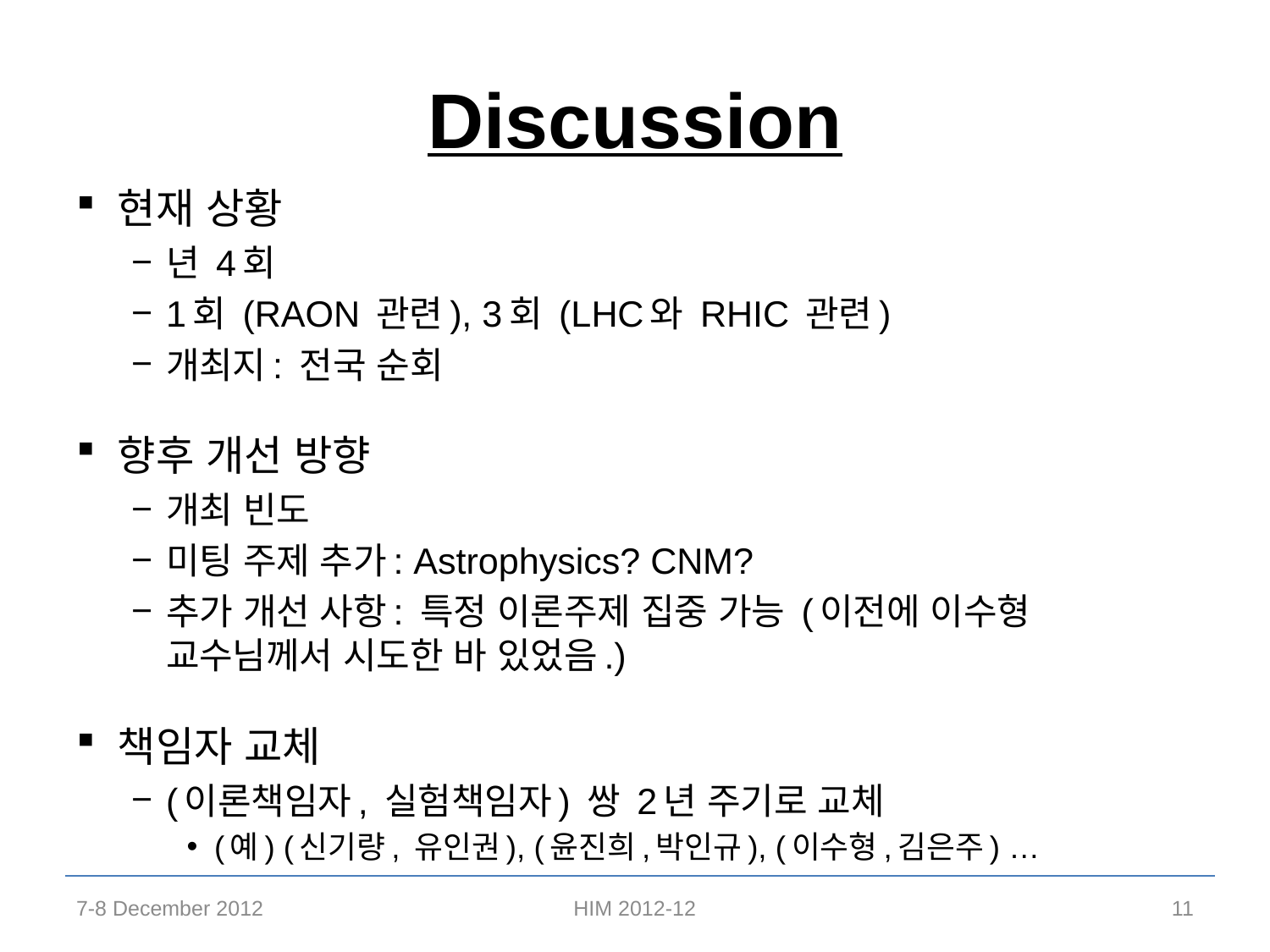

# Discussion
현재 상황
년 4회
1회 (RAON 관련), 3회 (LHC와 RHIC 관련)
개최지: 전국 순회

향후 개선 방향
개최 빈도
미팅 주제 추가: Astrophysics? CNM?
추가 개선 사항: 특정 이론주제 집중 가능 (이전에 이수형 교수님께서 시도한 바 있었음.)

책임자 교체
(이론책임자, 실험책임자) 쌍 2년 주기로 교체
(예) (신기량, 유인권), (윤진희,박인규), (이수형,김은주) …
7-8 December 2012
HIM 2012-12
11